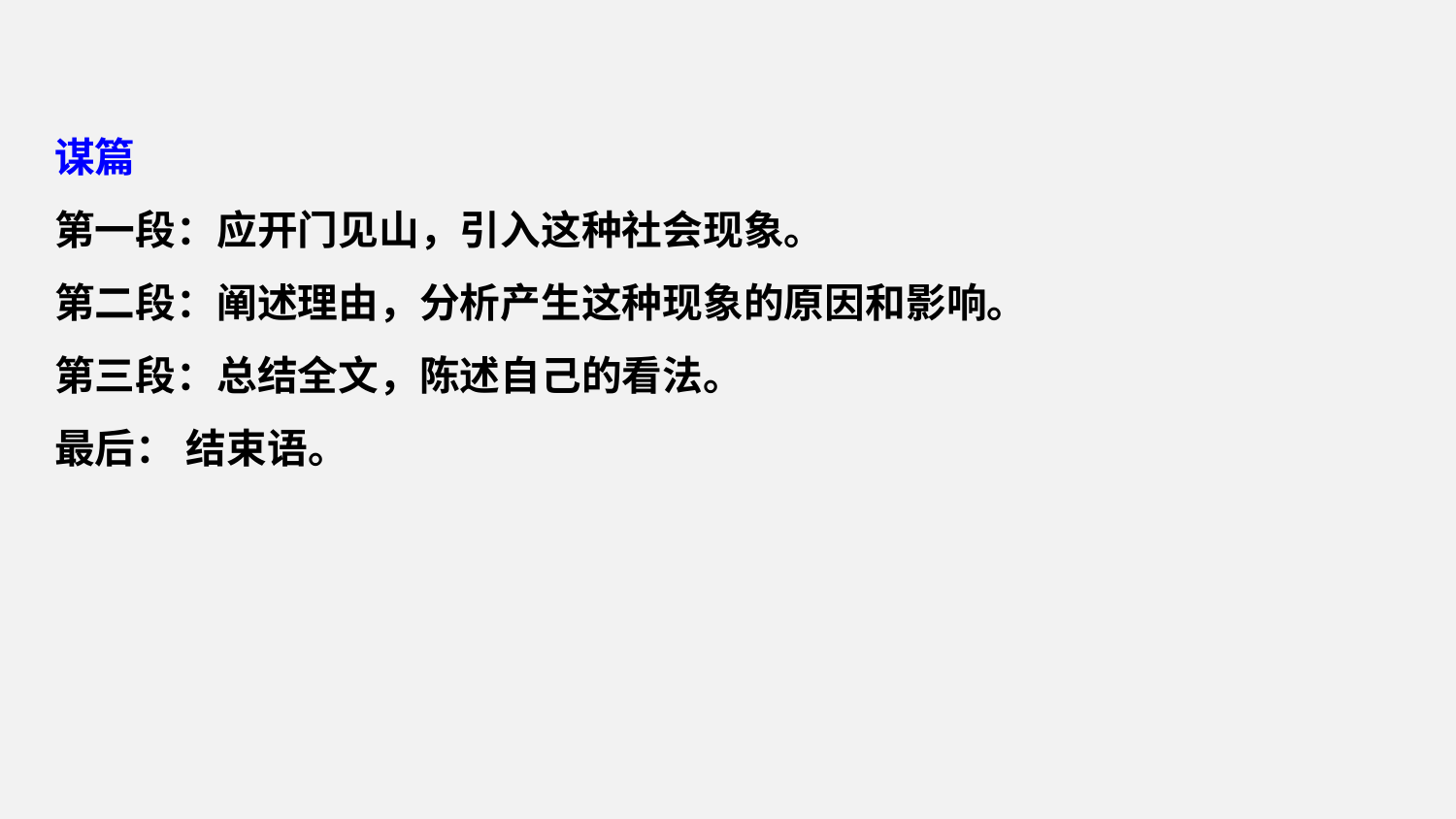

谋篇
第一段：应开门见山，引入这种社会现象。
第二段：阐述理由，分析产生这种现象的原因和影响。
第三段：总结全文，陈述自己的看法。
最后： 结束语。